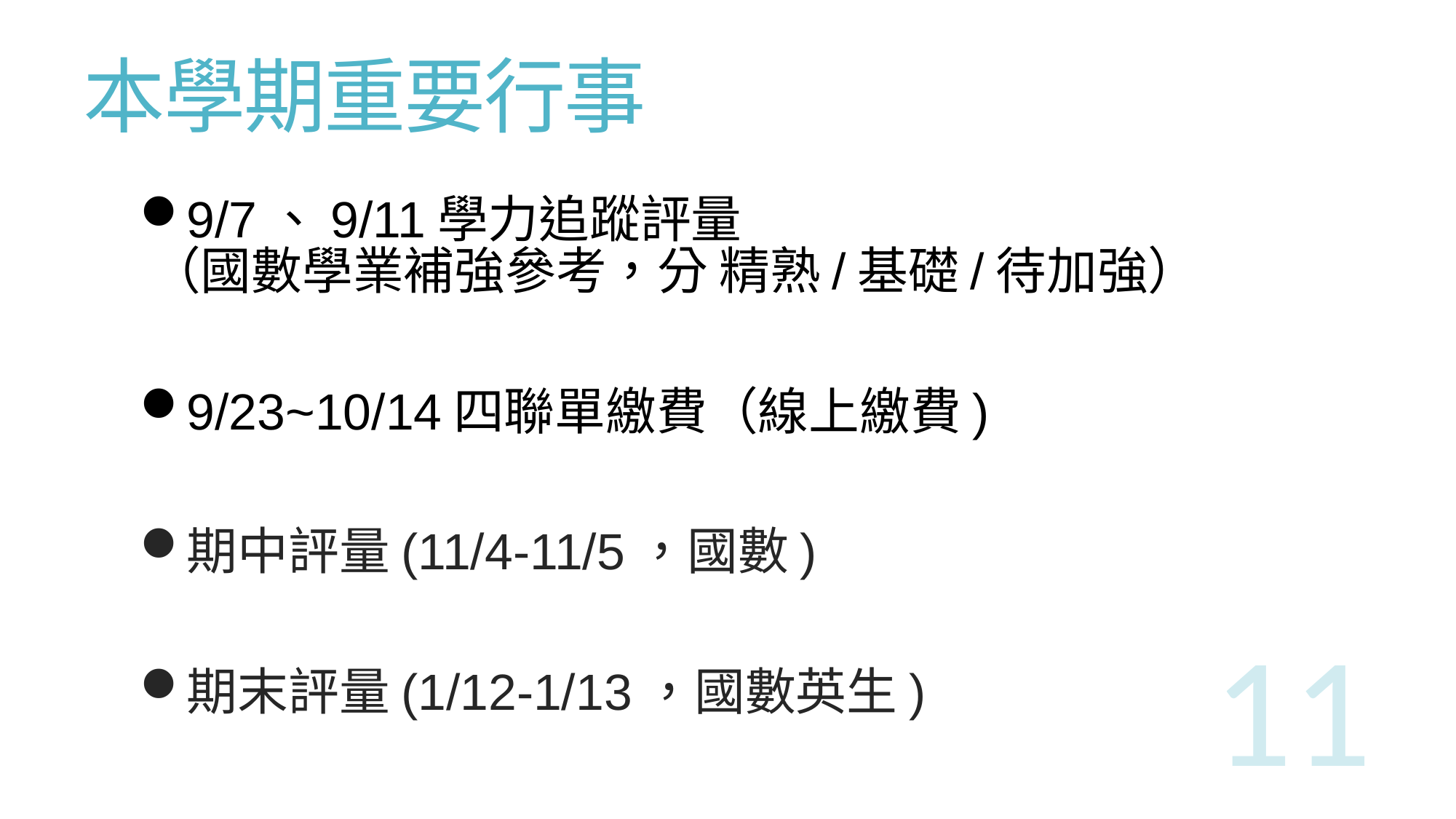

# 本學期重要行事
9/7、9/11學力追蹤評量
（國數學業補強參考，分 精熟/基礎/待加強）

9/23~10/14四聯單繳費（線上繳費)

期中評量(11/4-11/5，國數)

期末評量(1/12-1/13，國數英生)

11